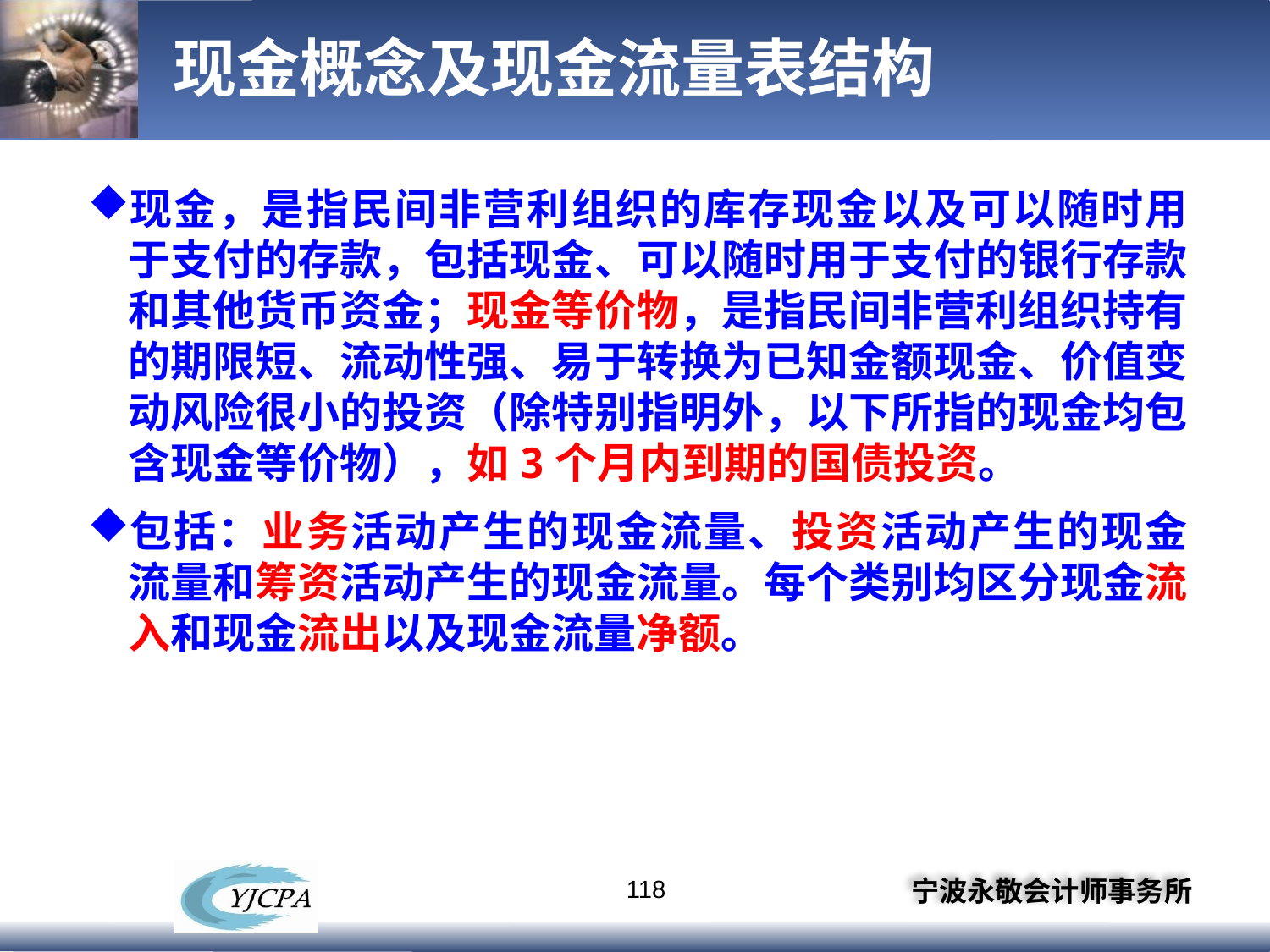

# 现金概念及现金流量表结构
现金，是指民间非营利组织的库存现金以及可以随时用于支付的存款，包括现金、可以随时用于支付的银行存款和其他货币资金；现金等价物，是指民间非营利组织持有的期限短、流动性强、易于转换为已知金额现金、价值变动风险很小的投资（除特别指明外，以下所指的现金均包含现金等价物），如3个月内到期的国债投资。
包括：业务活动产生的现金流量、投资活动产生的现金流量和筹资活动产生的现金流量。每个类别均区分现金流入和现金流出以及现金流量净额。